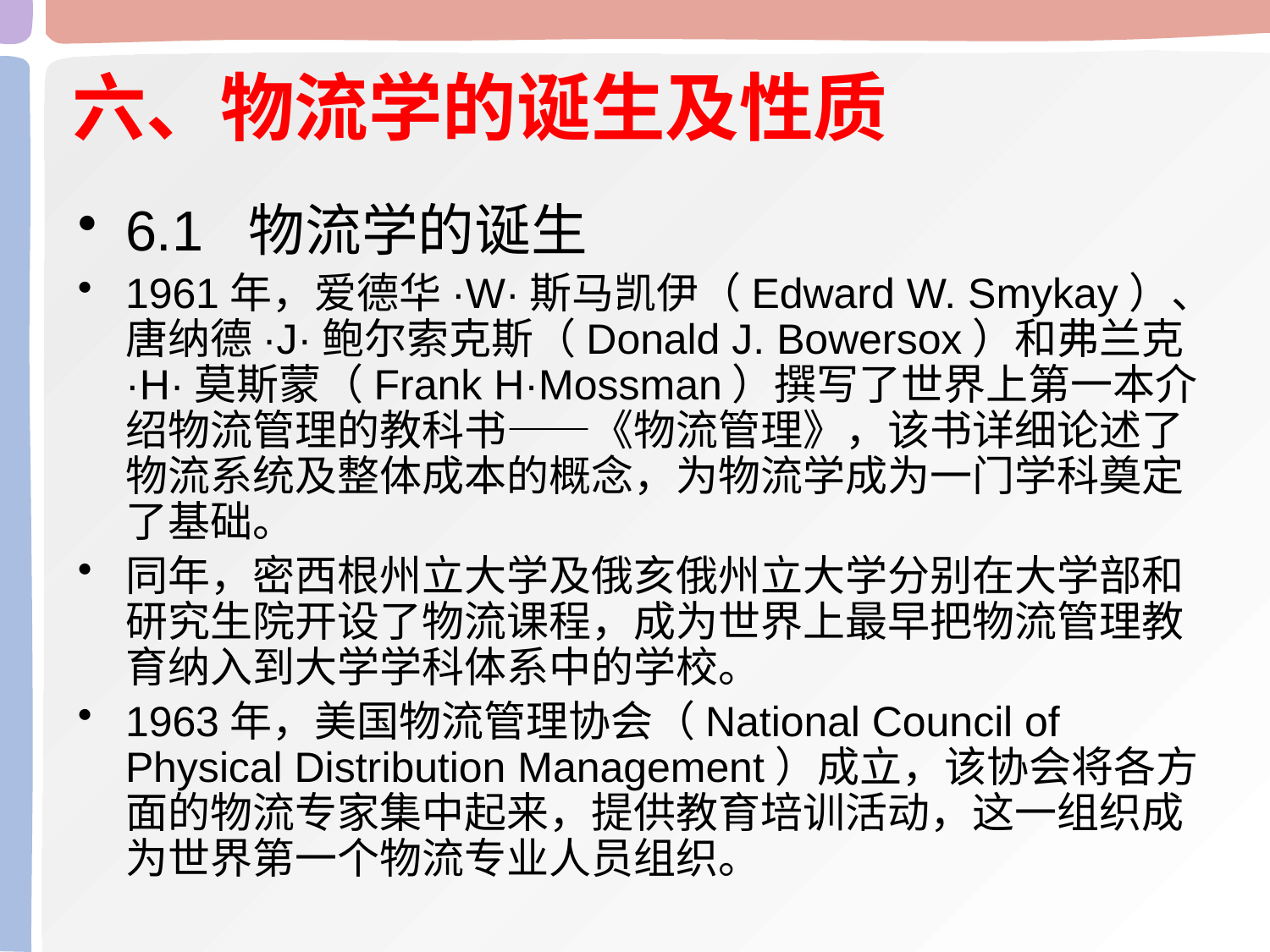

六、物流学的诞生及性质
6.1  物流学的诞生
1961年，爱德华·W·斯马凯伊（Edward W. Smykay）、唐纳德·J·鲍尔索克斯（Donald J. Bowersox）和弗兰克·H·莫斯蒙（Frank H·Mossman）撰写了世界上第一本介绍物流管理的教科书——《物流管理》，该书详细论述了物流系统及整体成本的概念，为物流学成为一门学科奠定了基础。
同年，密西根州立大学及俄亥俄州立大学分别在大学部和研究生院开设了物流课程，成为世界上最早把物流管理教育纳入到大学学科体系中的学校。
1963年，美国物流管理协会（National Council of Physical Distribution Management）成立，该协会将各方面的物流专家集中起来，提供教育培训活动，这一组织成为世界第一个物流专业人员组织。